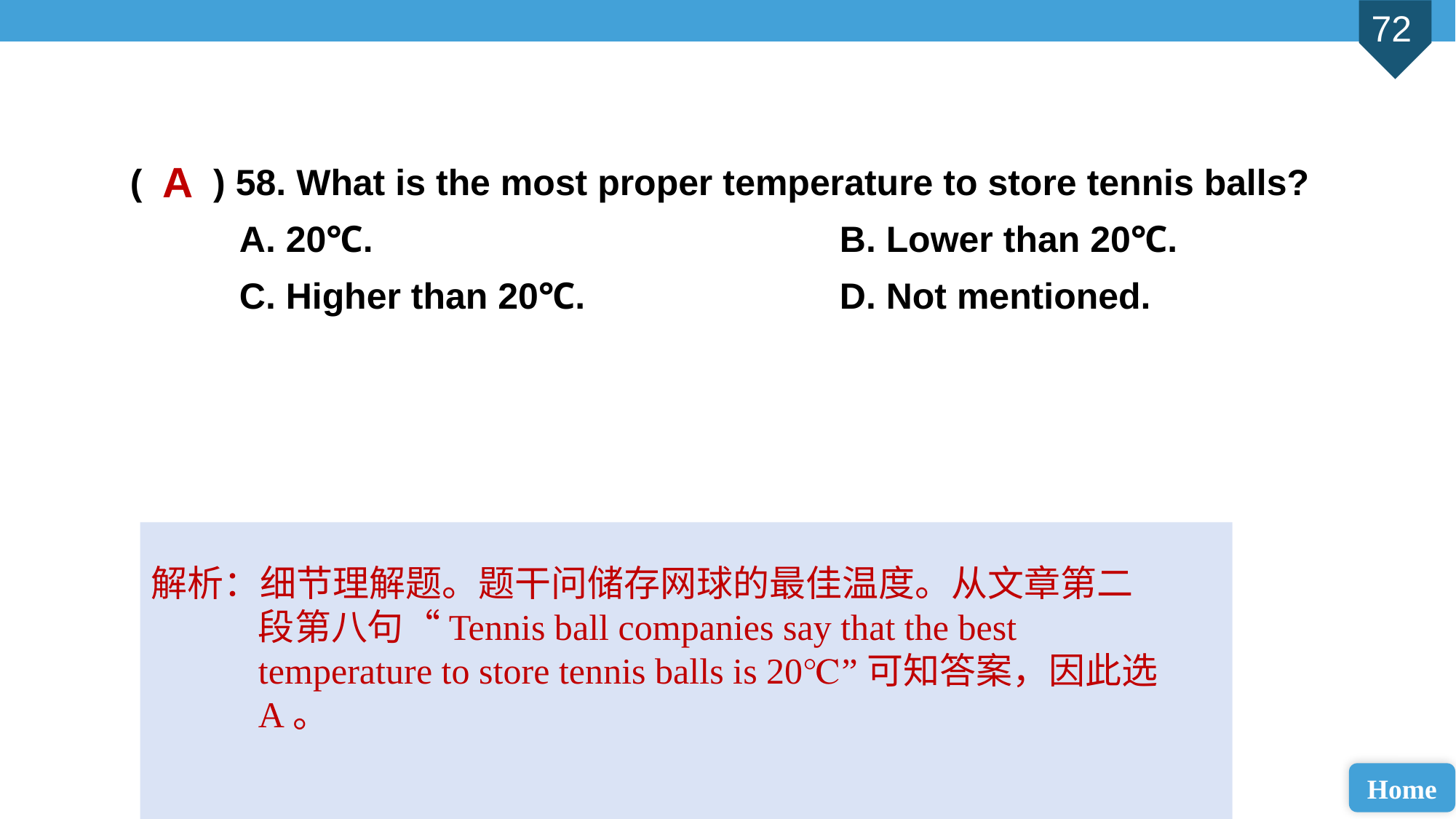

(       ) 58. What is the most proper temperature to store tennis balls?
A. 20℃.					B. Lower than 20℃.
C. Higher than 20℃. 			D. Not mentioned.
A

解析：细节理解题。题干问储存网球的最佳温度。从文章第二段第八句“Tennis ball companies say that the best temperature to store tennis balls is 20℃”可知答案，因此选A。